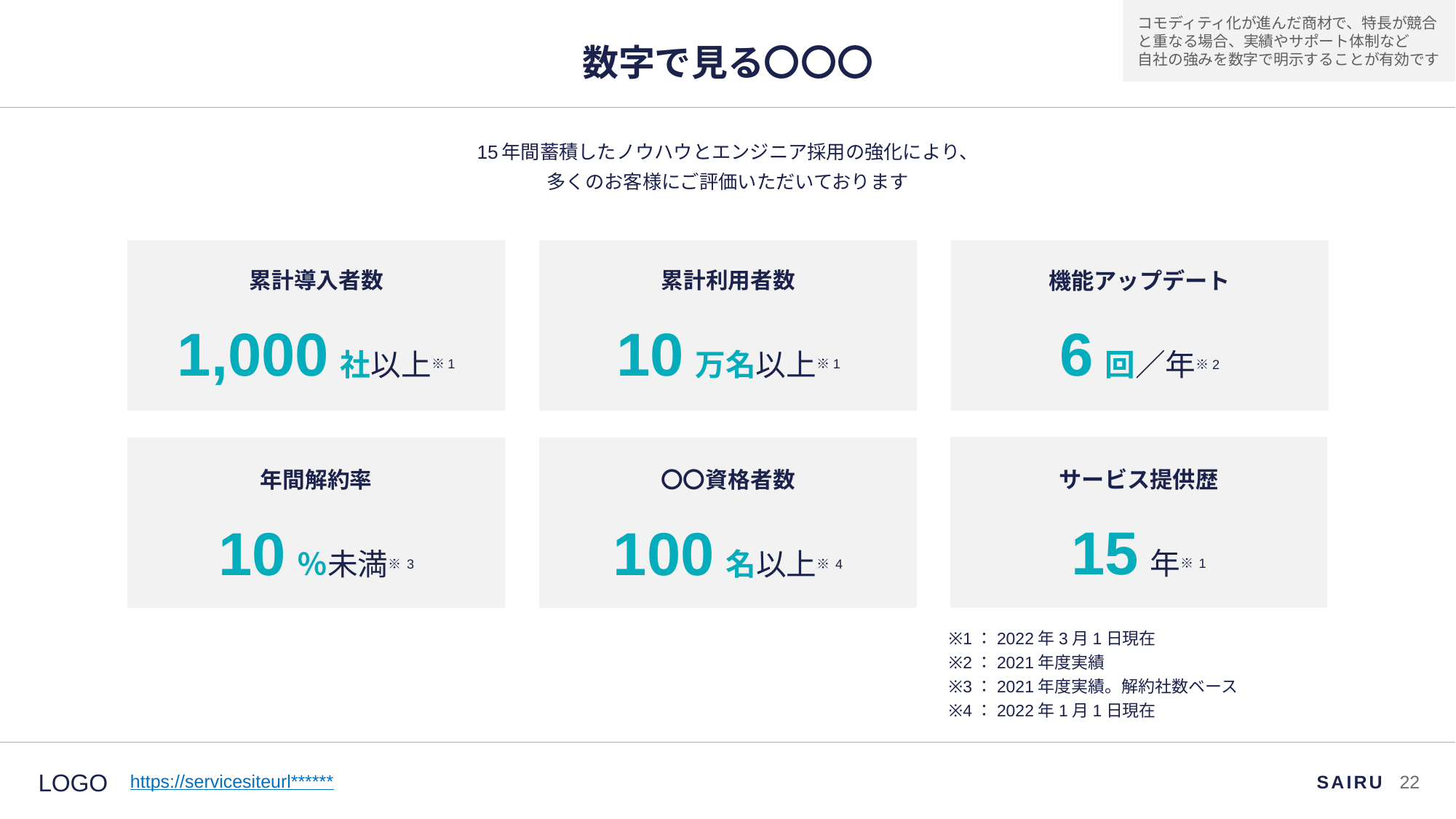

コモディティ化が進んだ商材で、特長が競合と重なる場合、実績やサポート体制など
自社の強みを数字で明示することが有効です
# 数字で見る〇〇〇
15年間蓄積したノウハウとエンジニア採用の強化により、
多くのお客様にご評価いただいております
機能アップデート
6 回／年※2
累計導入者数
1,000 社以上※1
累計利用者数
10 万名以上※1
サービス提供歴
15 年※1
年間解約率
10 ％未満※3
〇〇資格者数
100 名以上※4
※1：2022年3月1日現在
※2：2021年度実績
※3：2021年度実績。解約社数ベース
※4：2022年1月1日現在
SAIRU
22